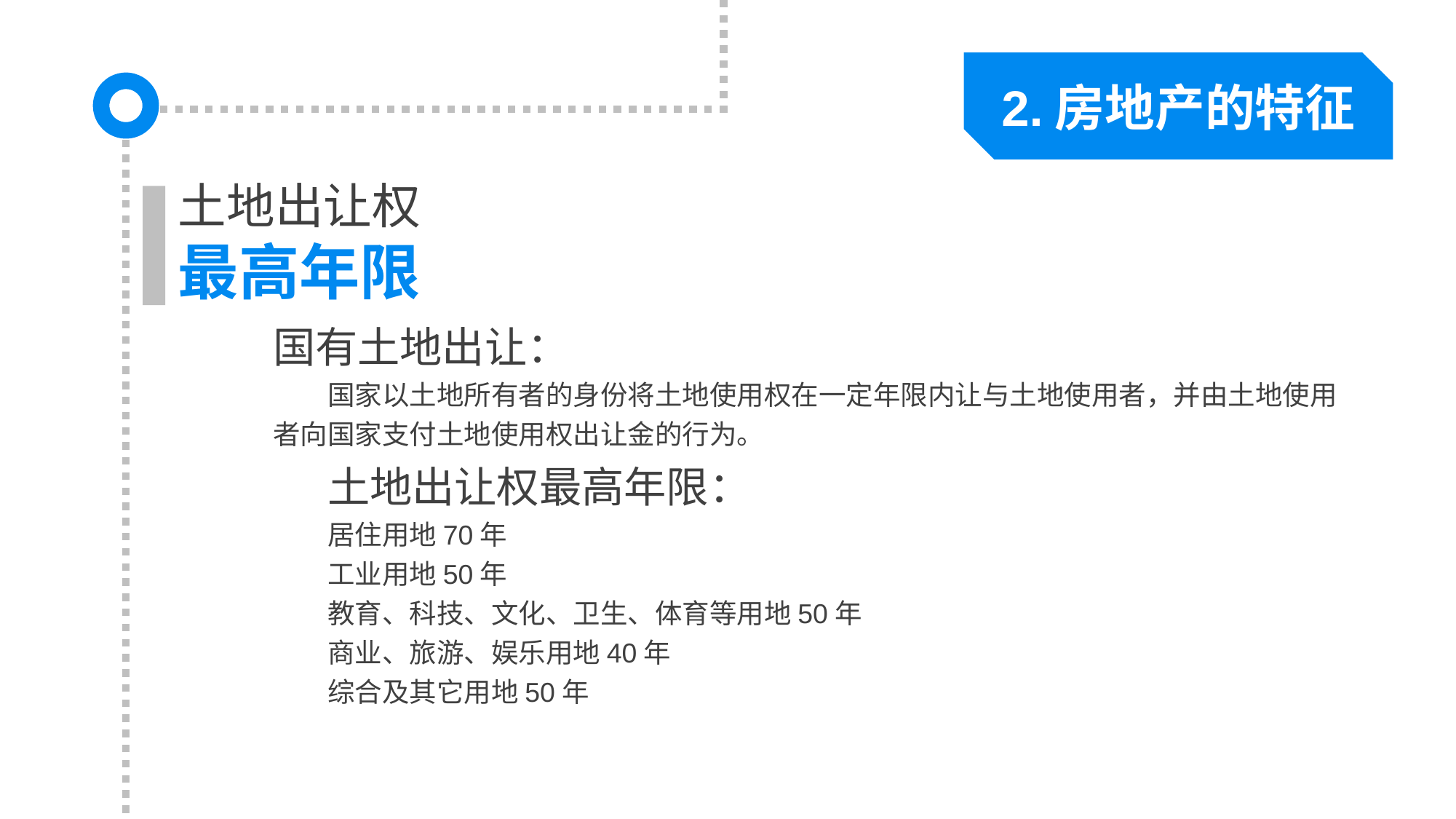

2.房地产的特征

土地出让权
最高年限

国有土地出让：
国家以土地所有者的身份将土地使用权在一定年限内让与土地使用者，并由土地使用者向国家支付土地使用权出让金的行为。
土地出让权最高年限：
居住用地70年
工业用地50年
教育、科技、文化、卫生、体育等用地50年
商业、旅游、娱乐用地40年
综合及其它用地50年